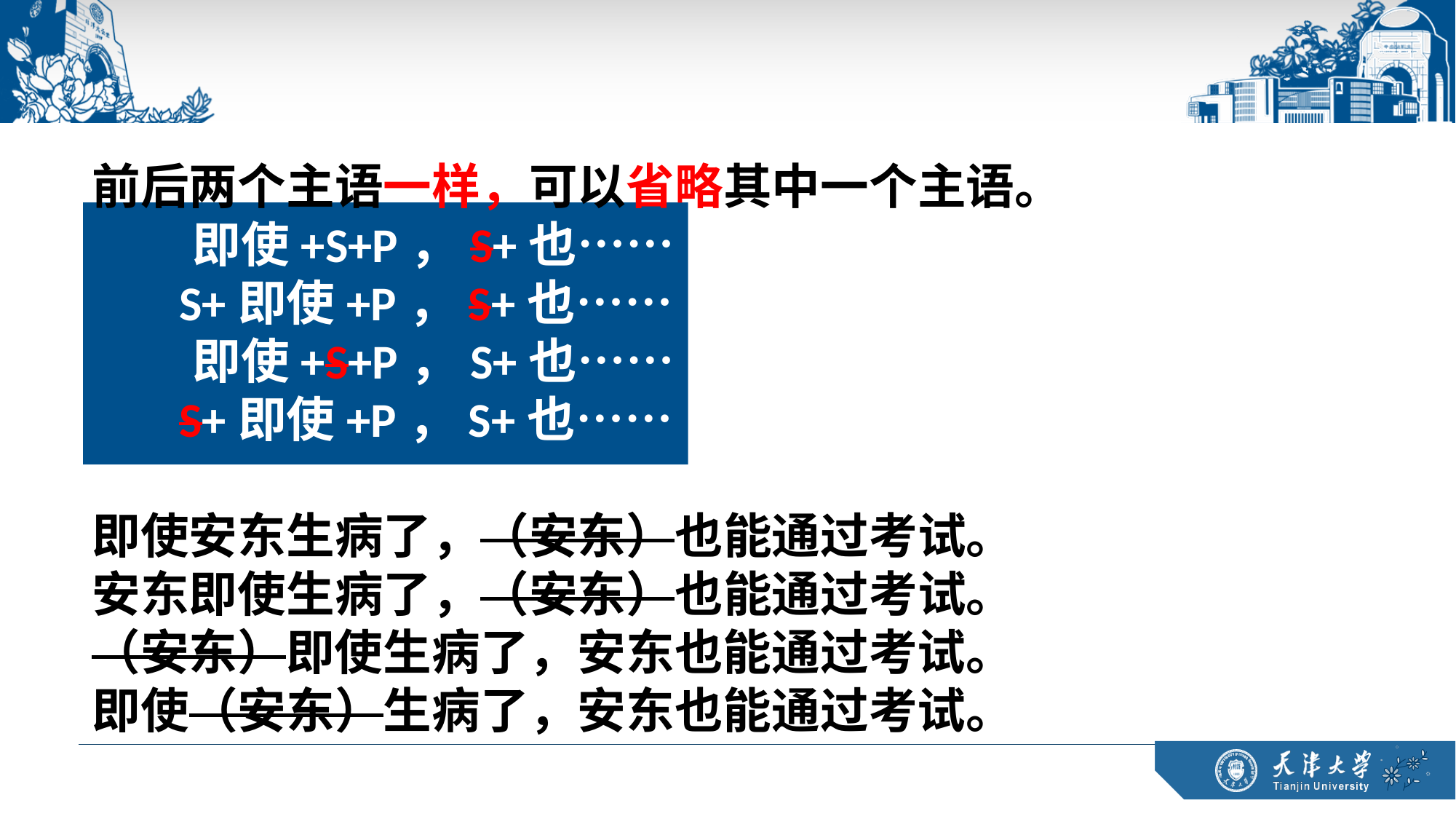

前后两个主语一样，可以省略其中一个主语。
        即使+S+P，S+也……
        S+即使+P，S+也……
        即使+S+P，S+也……
        S+即使+P，S+也……

即使安东生病了，（安东）也能通过考试。
安东即使生病了，（安东）也能通过考试。
（安东）即使生病了，安东也能通过考试。
即使（安东）生病了，安东也能通过考试。